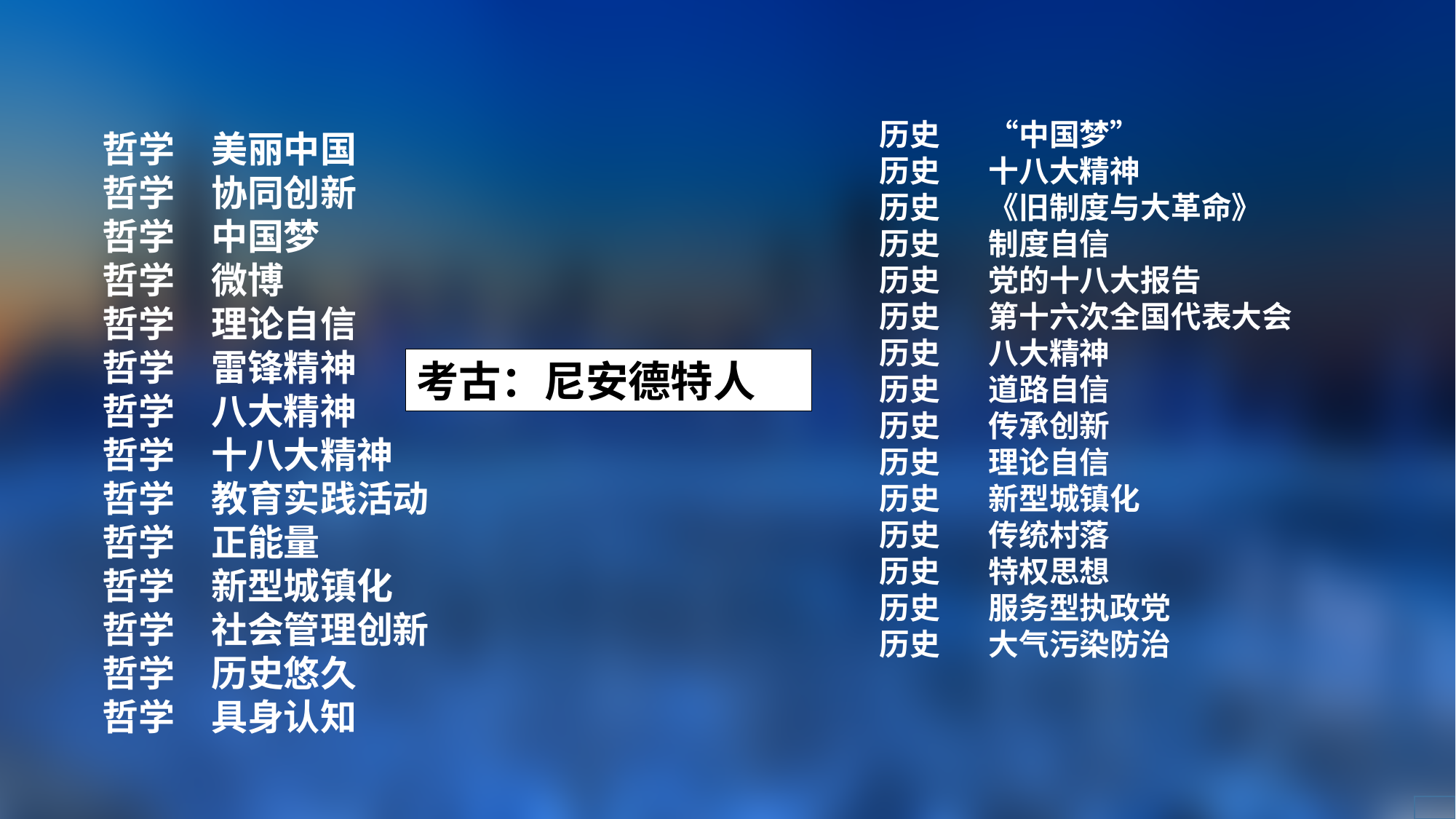

历史	“中国梦”
历史	十八大精神
历史	《旧制度与大革命》
历史	制度自信
历史	党的十八大报告
历史	第十六次全国代表大会
历史	八大精神
历史	道路自信
历史	传承创新
历史	理论自信
历史	新型城镇化
历史	传统村落
历史	特权思想
历史	服务型执政党
历史	大气污染防治
哲学	美丽中国
哲学	协同创新
哲学	中国梦
哲学	微博
哲学	理论自信
哲学	雷锋精神
哲学	八大精神
哲学	十八大精神
哲学	教育实践活动
哲学	正能量
哲学	新型城镇化
哲学	社会管理创新
哲学	历史悠久
哲学	具身认知
考古：尼安德特人